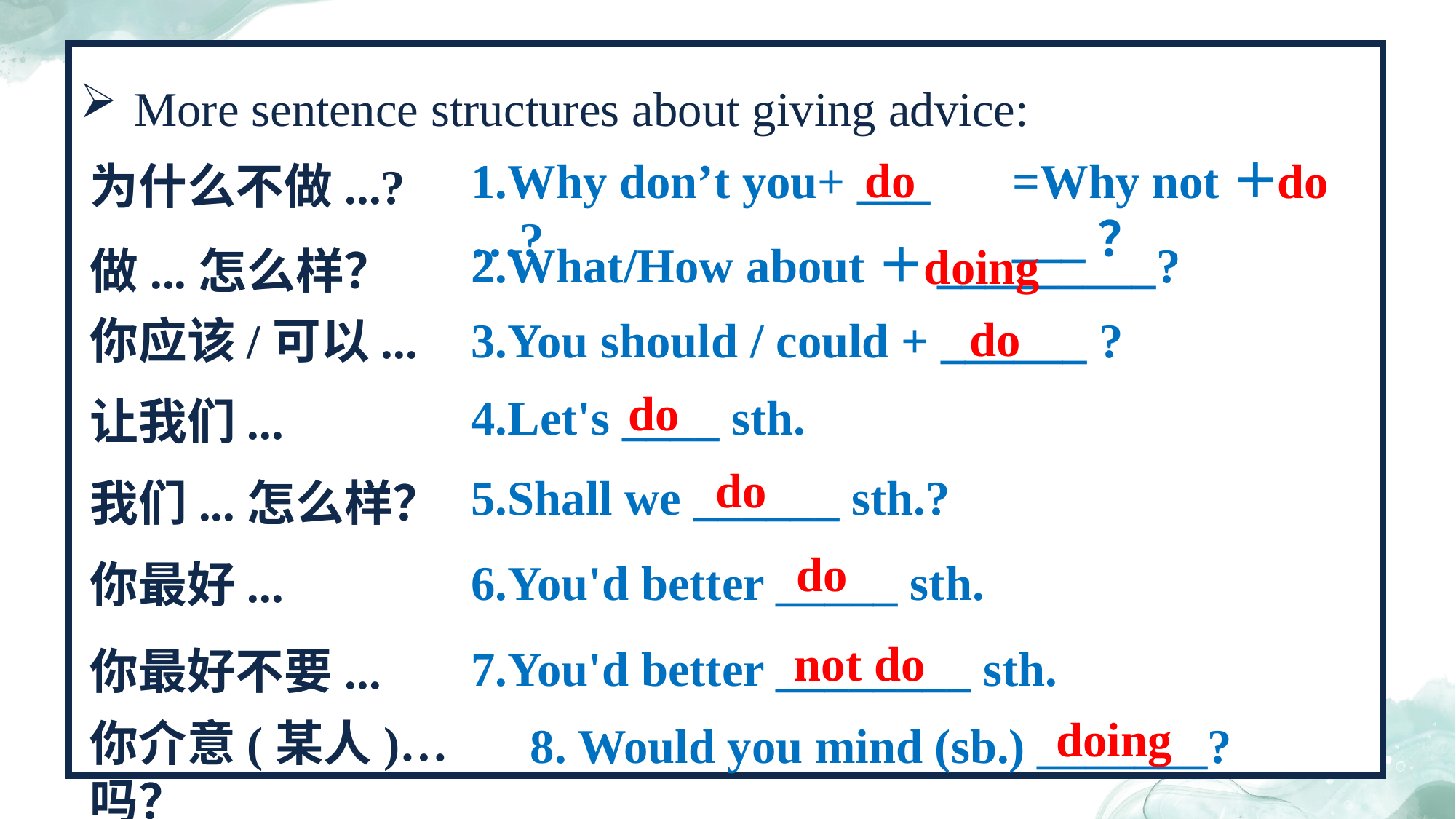

More sentence structures about giving advice:

do
do
1.Why don’t you+ ___ …?
=Why not＋___？
为什么不做...?
2.What/How about＋_________?
doing
做...怎么样？
3.You should / could + ______ ?
do
你应该/可以...
4.Let's ____ sth.
do
让我们...
5.Shall we ______ sth.?
do
我们...怎么样？
6.You'd better _____ sth.
do
你最好...
7.You'd better ________ sth.
not do
你最好不要...
8. Would you mind (sb.) _______?
doing
你介意(某人)…吗？